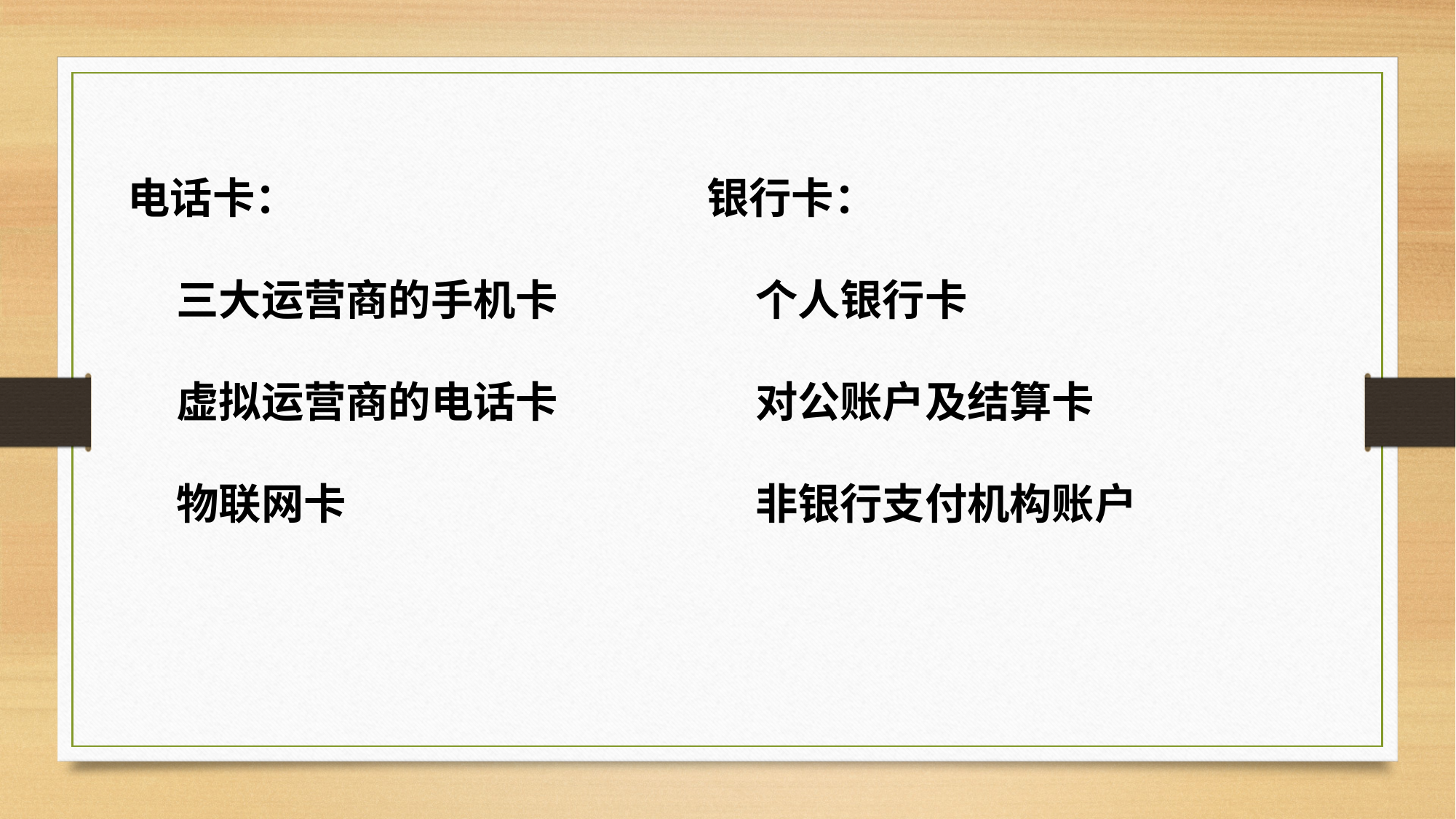

电话卡：

    三大运营商的手机卡

    虚拟运营商的电话卡

    物联网卡
银行卡：

    个人银行卡

    对公账户及结算卡

    非银行支付机构账户